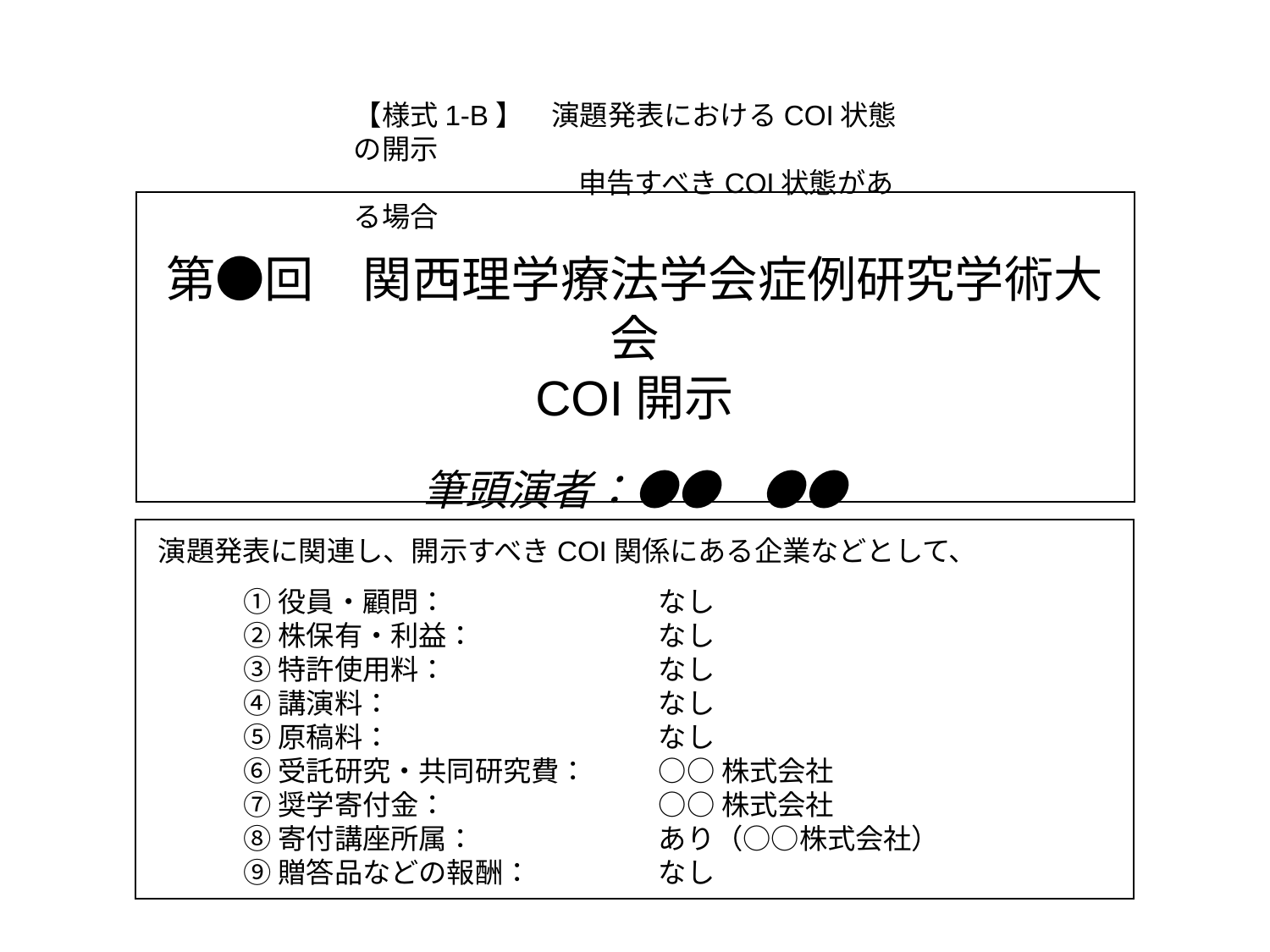

【様式1-B】　演題発表におけるCOI状態の開示
　　　　　　　　申告すべきCOI状態がある場合

第●回　関西理学療法学会症例研究学術大会
COI開示

筆頭演者：●●　●●

演題発表に関連し、開示すべきCOI関係にある企業などとして、
①役員・顧問：
②株保有・利益：
③特許使用料：
④講演料：
⑤原稿料：
⑥受託研究・共同研究費：
⑦奨学寄付金：
⑧寄付講座所属：
⑨贈答品などの報酬：
なし
なし
なし
なし
なし
○○株式会社
○○株式会社
あり（○○株式会社）
なし